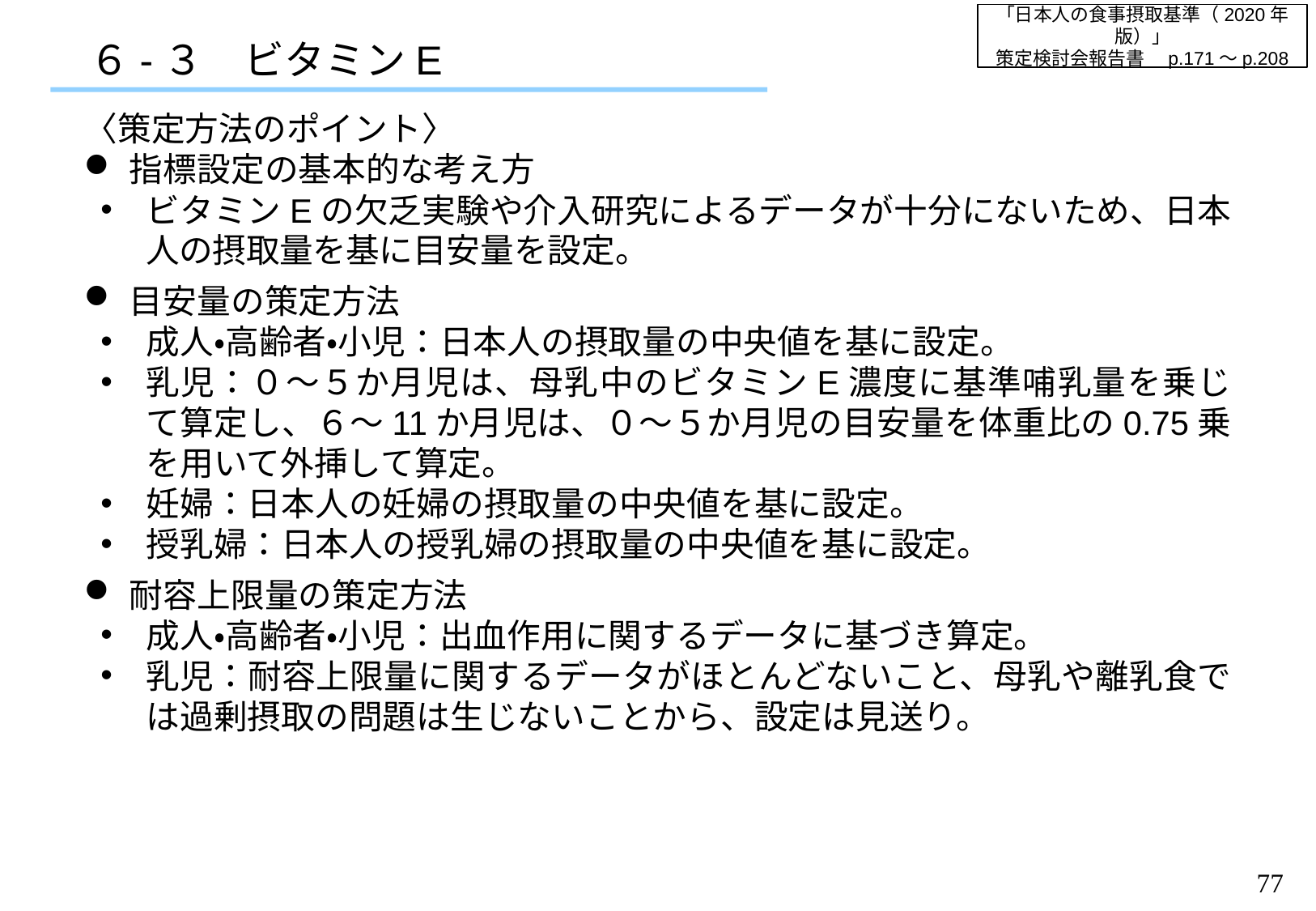

「日本人の食事摂取基準（2020年版）」
策定検討会報告書　p.171～p.208
６-３　ビタミンE

〈策定方法のポイント〉
指標設定の基本的な考え方
ビタミンEの欠乏実験や介入研究によるデータが十分にないため、日本人の摂取量を基に目安量を設定。
目安量の策定方法
成人・高齢者・小児：日本人の摂取量の中央値を基に設定。
乳児：０～５か月児は、母乳中のビタミンE濃度に基準哺乳量を乗じて算定し、６～11か月児は、０～５か月児の目安量を体重比の0.75乗を用いて外挿して算定。
妊婦：日本人の妊婦の摂取量の中央値を基に設定。
授乳婦：日本人の授乳婦の摂取量の中央値を基に設定。
耐容上限量の策定方法
成人・高齢者・小児：出血作用に関するデータに基づき算定。
乳児：耐容上限量に関するデータがほとんどないこと、母乳や離乳食では過剰摂取の問題は生じないことから、設定は見送り。
77